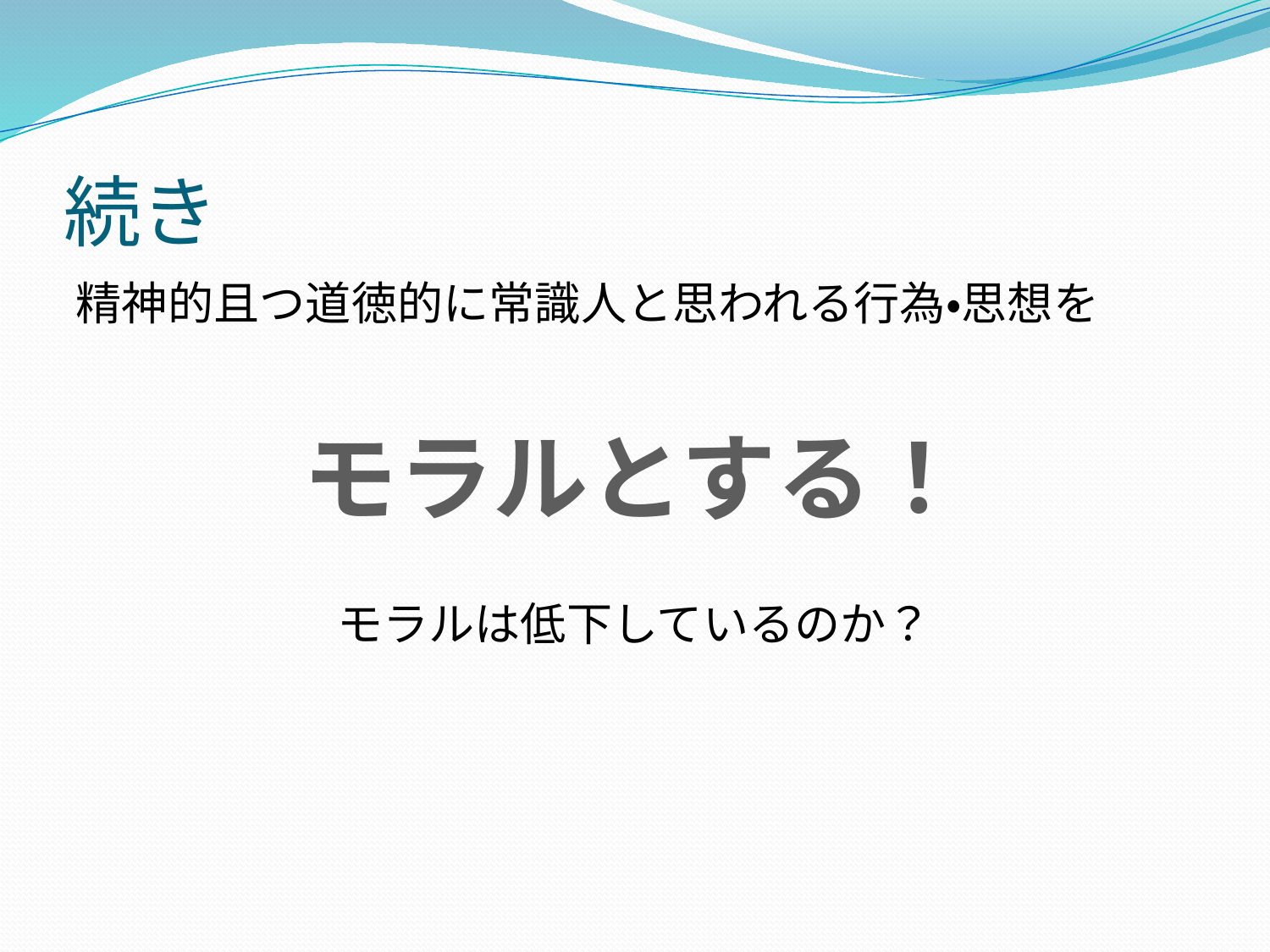

# 続き
精神的且つ道徳的に常識人と思われる行為・思想を

モラルは低下しているのか？

モラルとする！